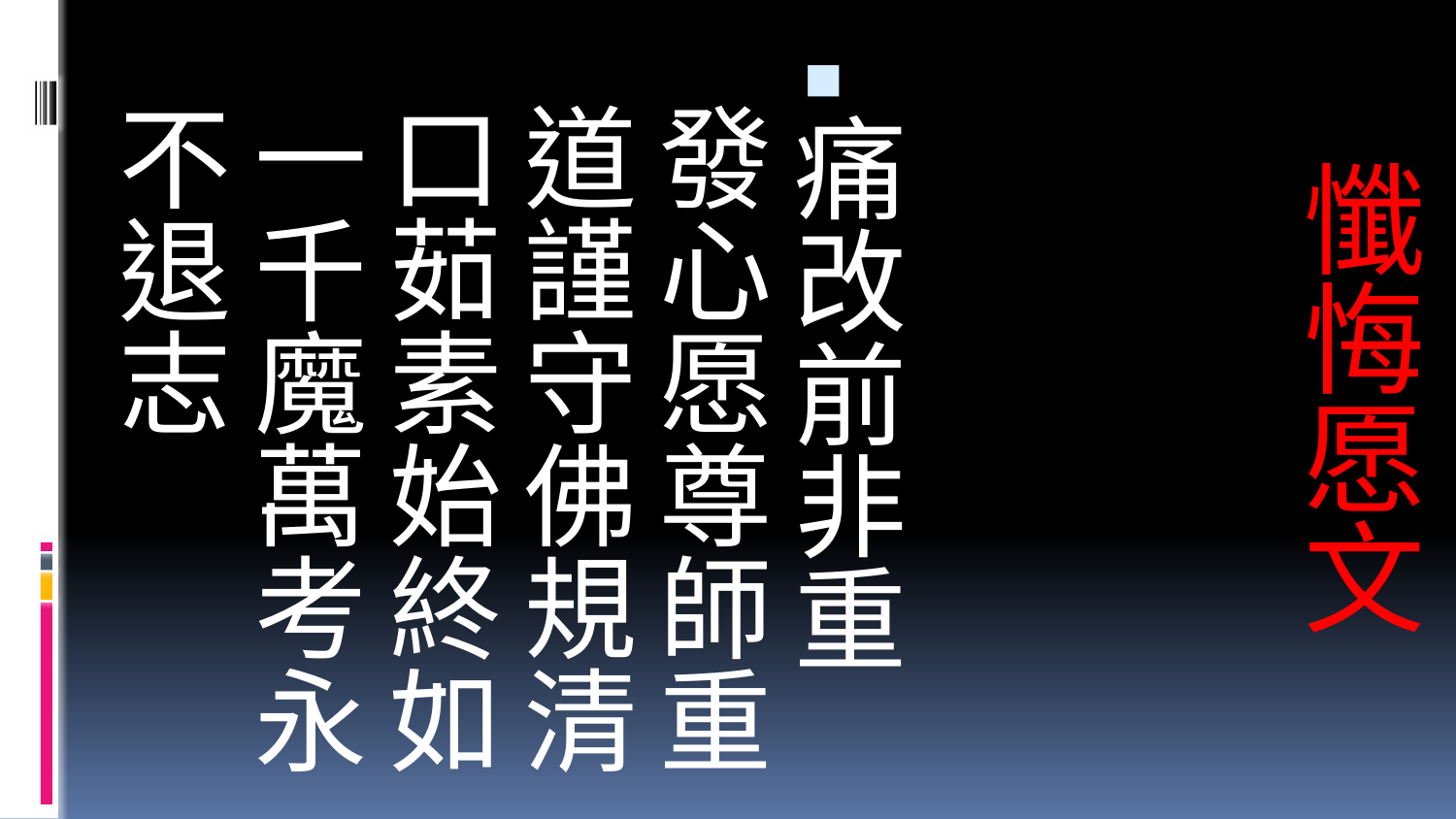

痛改前非重發心愿尊師重道謹守佛規清口茹素始終如一千魔萬考永不退志
# 懺悔愿文